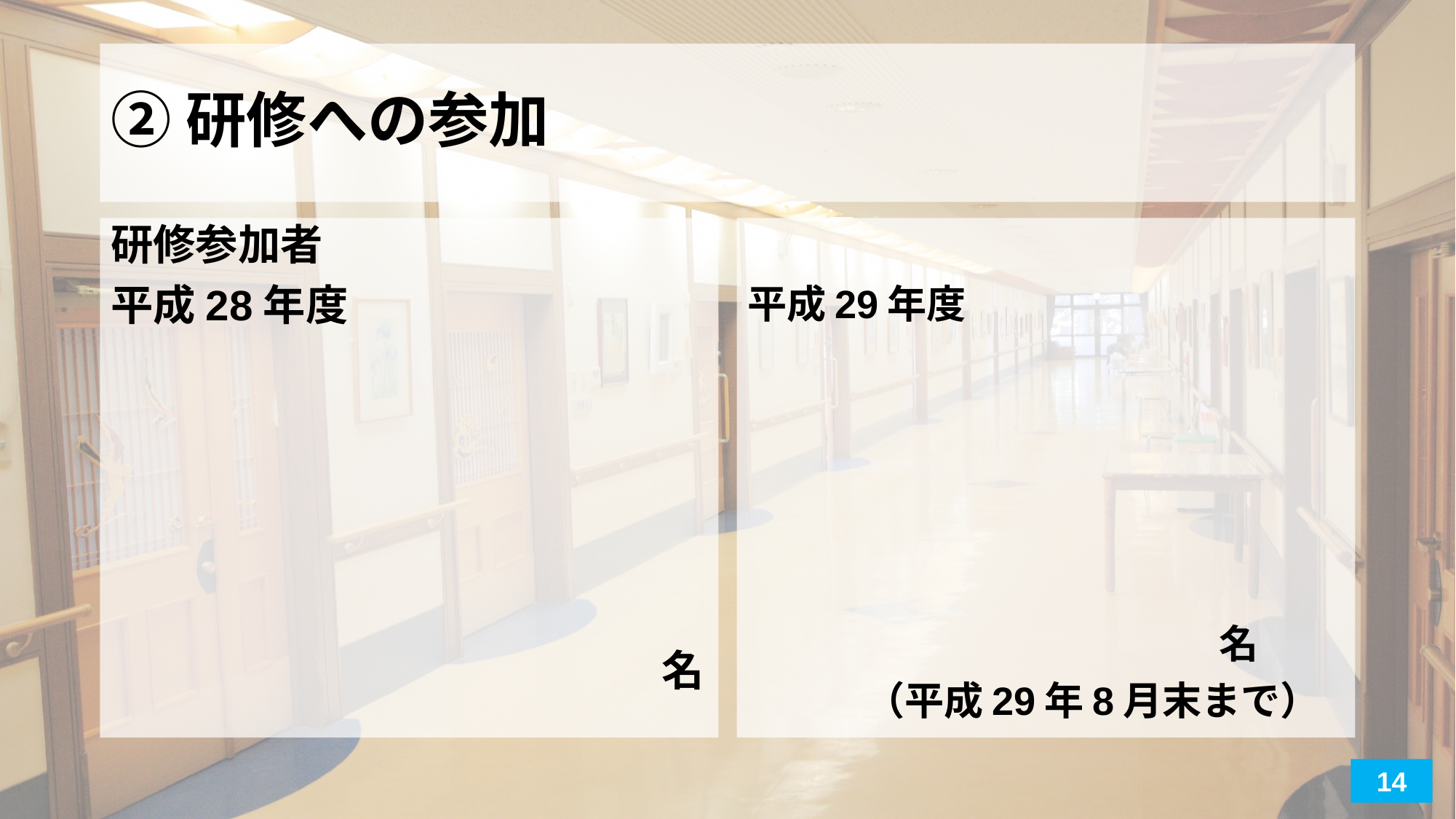

# ②研修への参加
研修参加者
平成28年度

　　　　　　　　　　　　　名

平成29年度

　　　　　　　　　　　　名
　　　（平成29年8月末まで）

14